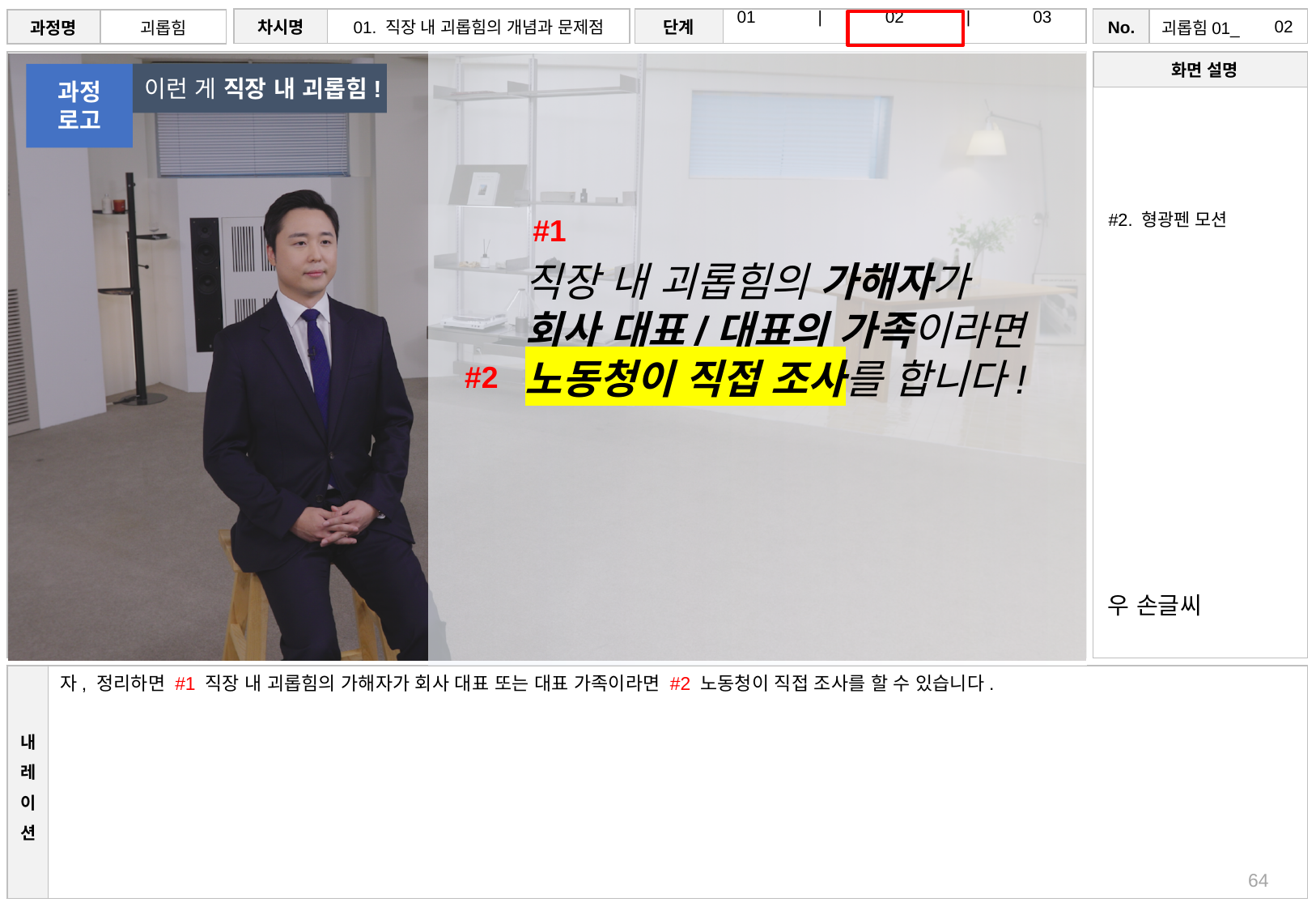

# 02
이런 게 직장 내 괴롭힘!
과정
로고
#2. 형광펜 모션
#1
직장 내 괴롭힘의 가해자가
회사 대표/대표의 가족이라면
노동청이 직접 조사를 합니다!
#2
우 손글씨
자, 정리하면 #1 직장 내 괴롭힘의 가해자가 회사 대표 또는 대표 가족이라면 #2 노동청이 직접 조사를 할 수 있습니다.
64